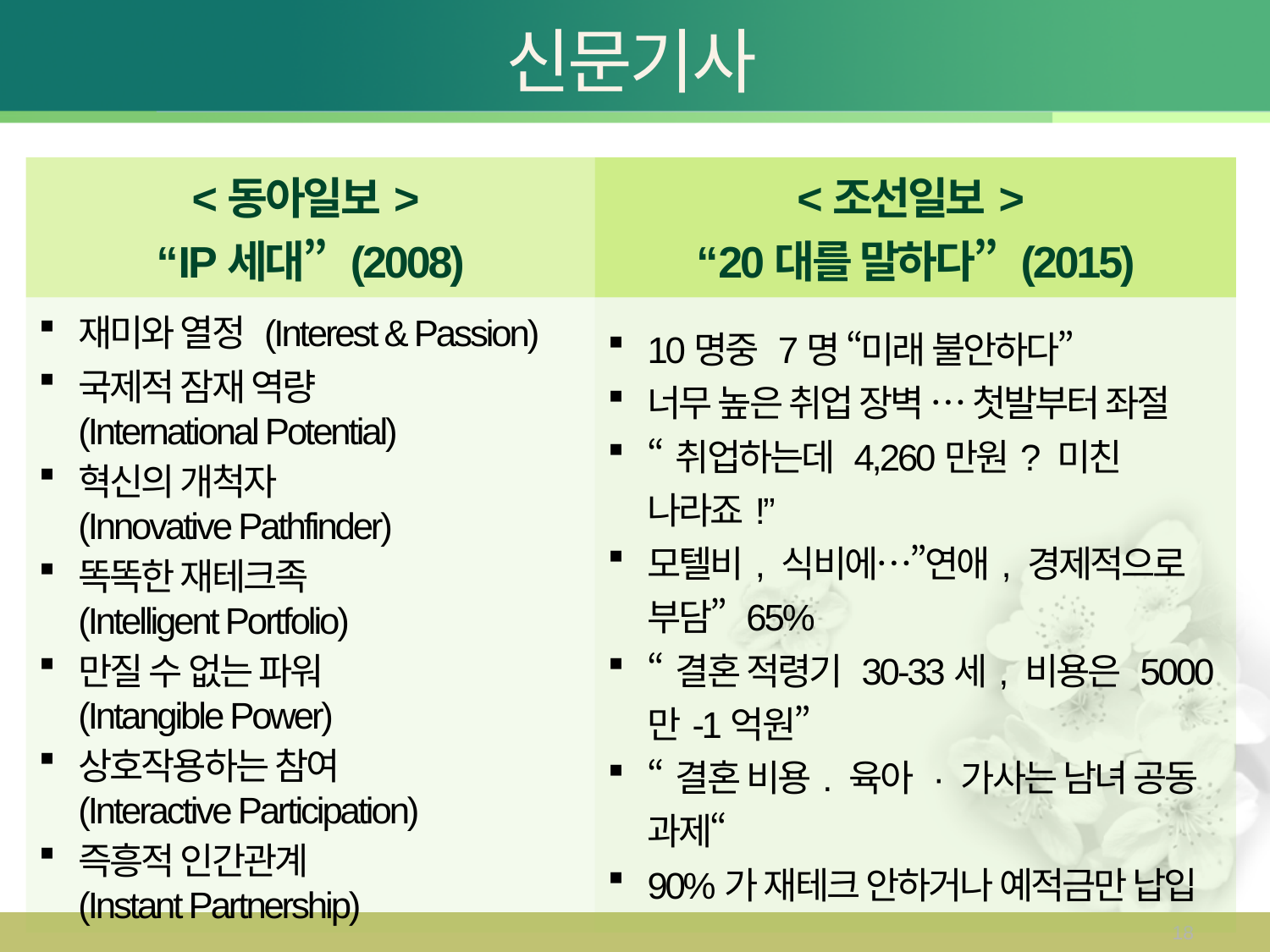

# 신문기사
| <동아일보> “IP세대” (2008) | <조선일보> “20대를 말하다” (2015) |
| --- | --- |
| 재미와 열정 (Interest & Passion) 국제적 잠재 역량 (International Potential) 혁신의 개척자 (Innovative Pathfinder) 똑똑한 재테크족 (Intelligent Portfolio) 만질 수 없는 파워 (Intangible Power) 상호작용하는 참여 (Interactive Participation) 즉흥적 인간관계 (Instant Partnership) | 10명중 7명 “미래 불안하다” 너무 높은 취업 장벽 … 첫발부터 좌절 “취업하는데 4,260만원? 미친 나라죠!” 모텔비, 식비에…”연애, 경제적으로 부담” 65% “결혼 적령기 30-33세, 비용은 5000만-1억원” “결혼 비용. 육아 · 가사는 남녀 공동 과제“ 90%가 재테크 안하거나 예적금만 납입 |
18